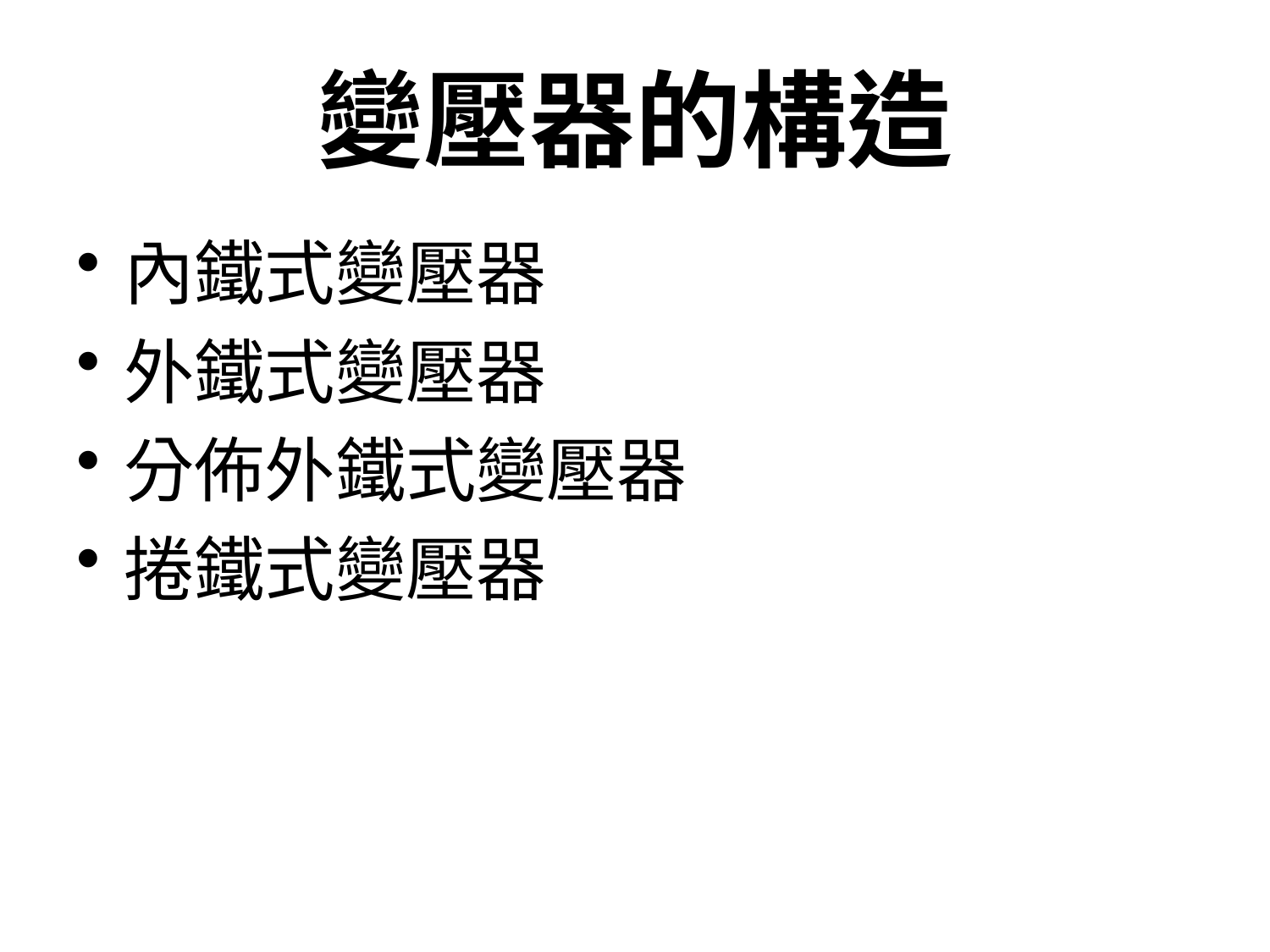

# 變壓器的構造
內鐵式變壓器
外鐵式變壓器
分佈外鐵式變壓器
捲鐵式變壓器